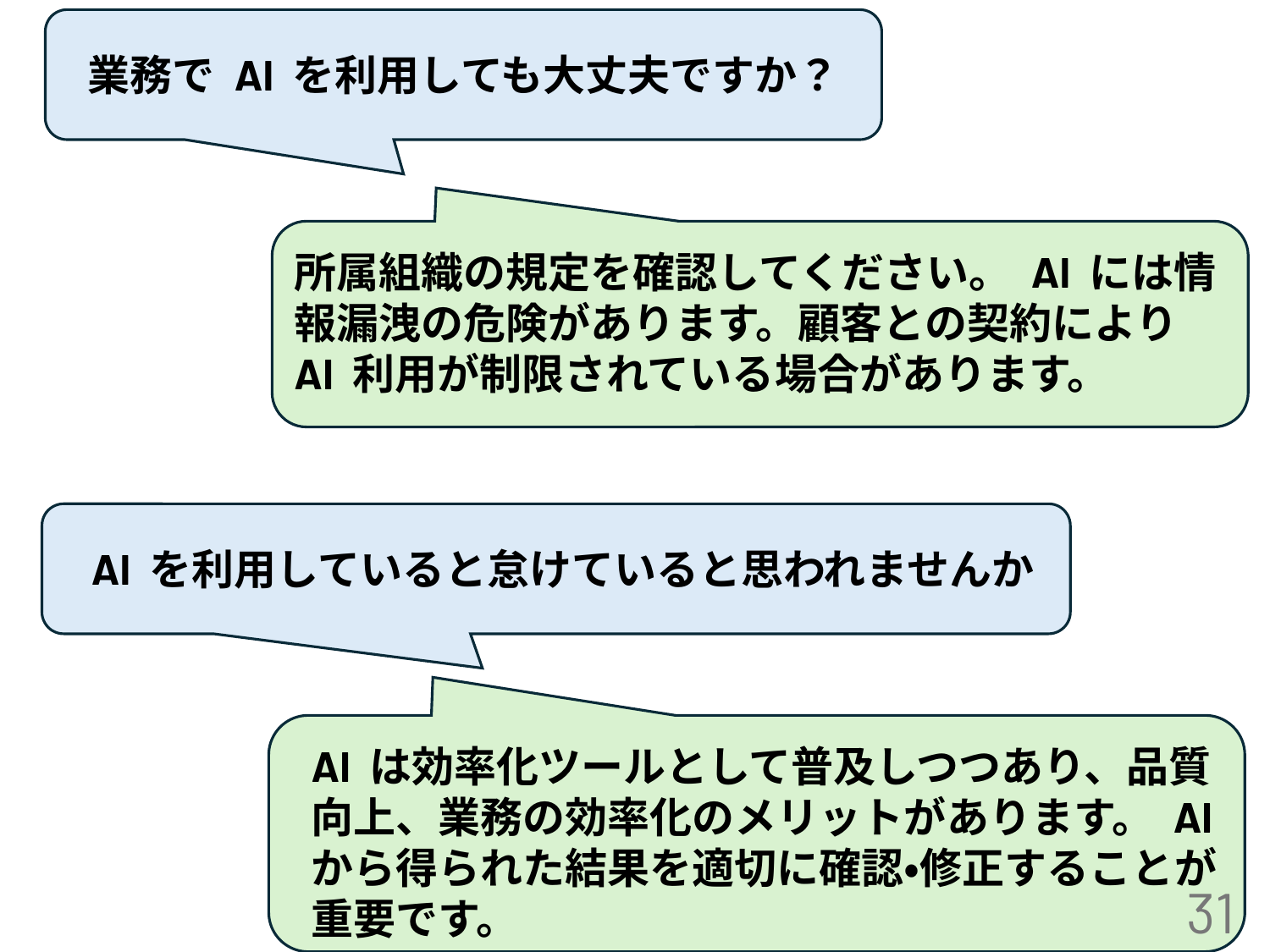

業務で AI を利用しても大丈夫ですか？

所属組織の規定を確認してください。 AI には情
報漏洩の危険があります。顧客との契約により
AI 利用が制限されている場合があります。

AI を利用していると怠けていると思われませんか

AI は効率化ツールとして普及しつつあり、品質
向上、業務の効率化のメリットがあります。 AI
から得られた結果を適切に確認・修正することが
重要です。
31